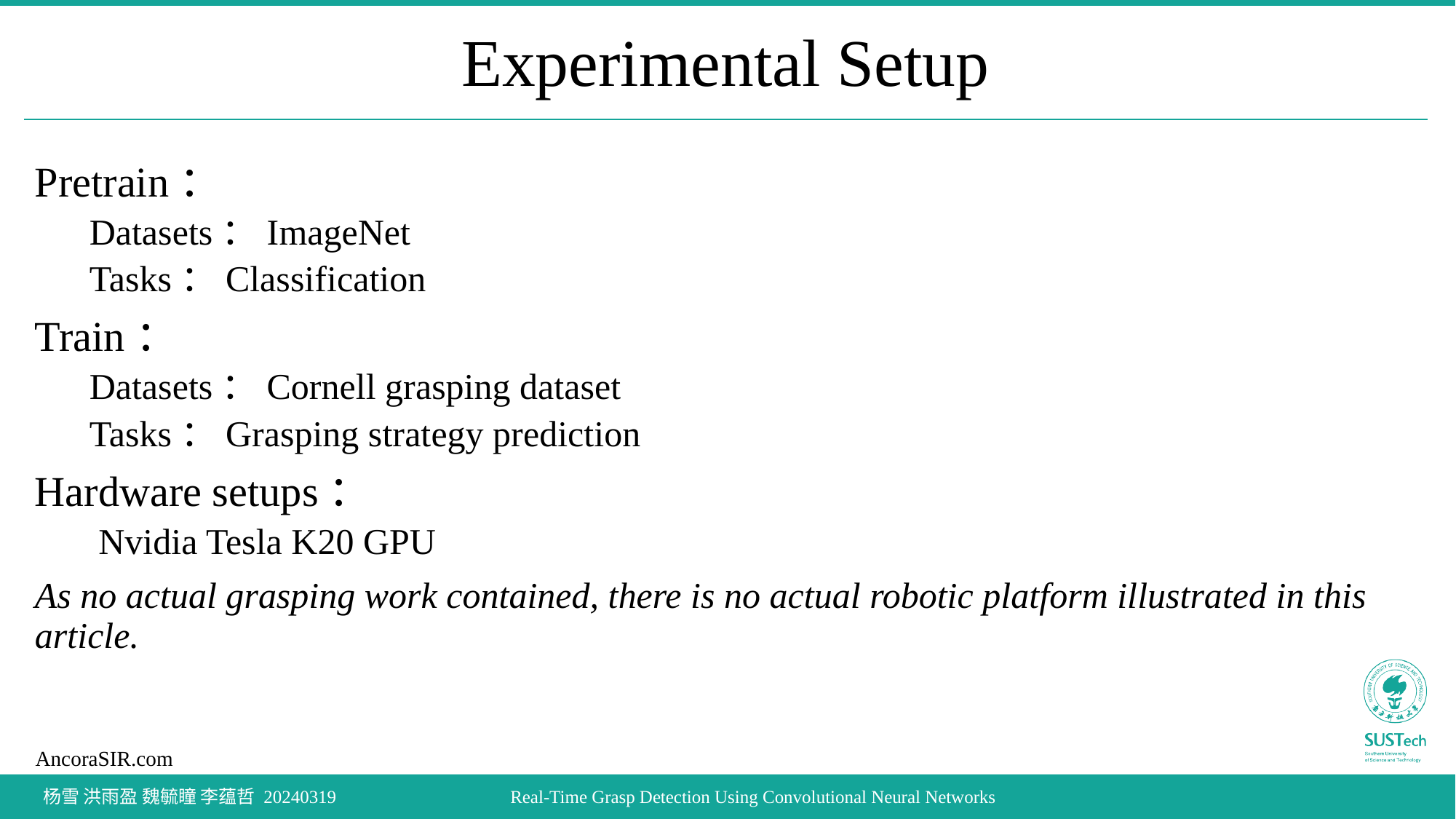

# Experimental Setup
Pretrain：
Datasets：ImageNet
Tasks：Classification
Train：
Datasets：Cornell grasping dataset
Tasks：Grasping strategy prediction
Hardware setups：
 Nvidia Tesla K20 GPU
As no actual grasping work contained, there is no actual robotic platform illustrated in this article.
 杨雪 洪雨盈 魏毓瞳 李蕴哲 20240319
11
Real-Time Grasp Detection Using Convolutional Neural Networks